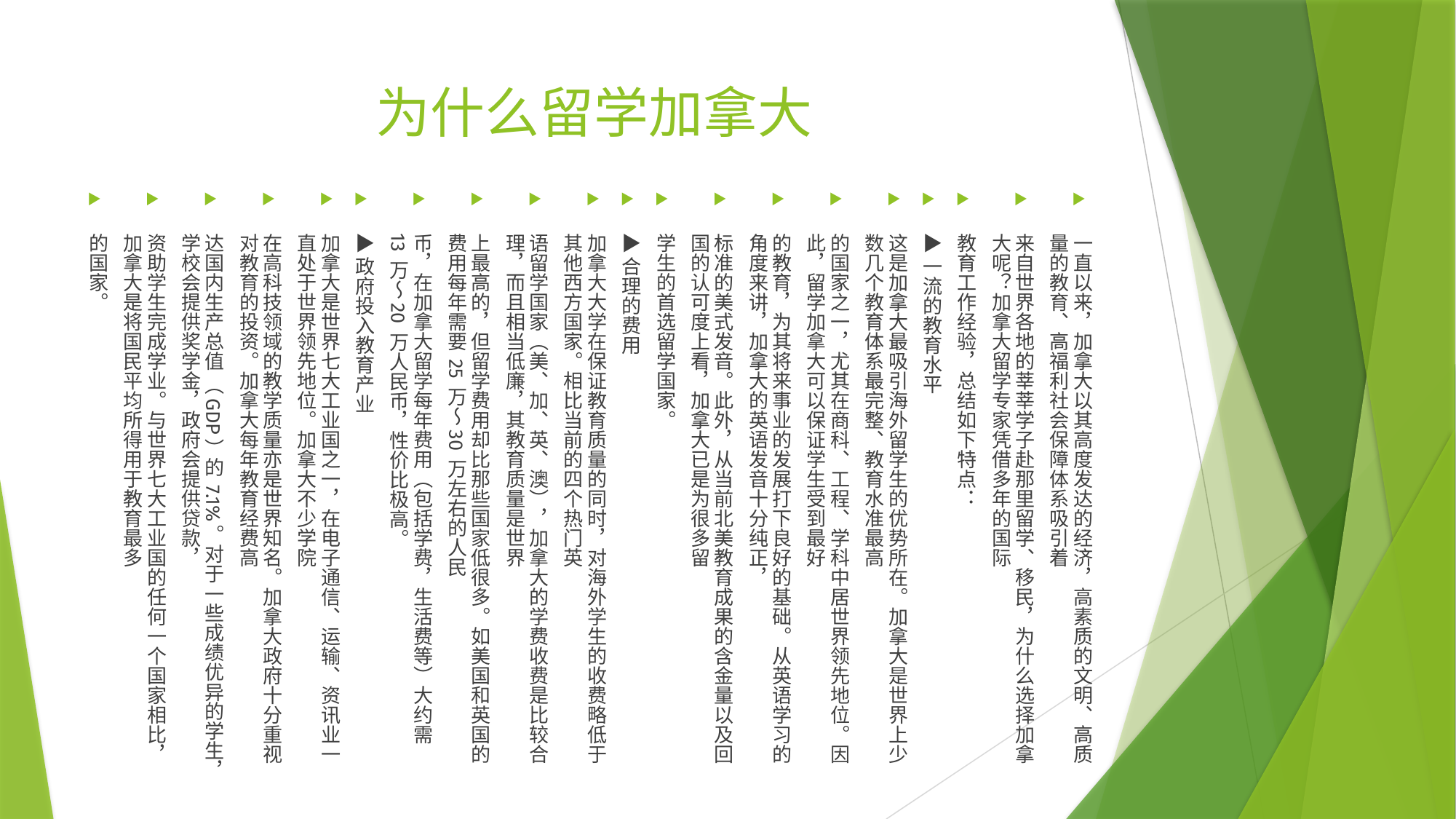

# 为什么留学加拿大
一直以来，加拿大以其高度发达的经济，高素质的文明、高质量的教育、高福利社会保障体系吸引着
来自世界各地的莘莘学子赴那里留学、移民，为什么选择加拿大呢？加拿大留学专家凭借多年的国际
教育工作经验，总结如下特点：
▶一流的教育水平
这是加拿大最吸引海外留学生的优势所在。加拿大是世界上少数几个教育体系最完整、教育水准最高
的国家之一，尤其在商科、工程、学科中居世界领先地位。因此，留学加拿大可以保证学生受到最好
的教育，为其将来事业的发展打下良好的基础。从英语学习的角度来讲，加拿大的英语发音十分纯正，
标准的美式发音。此外，从当前北美教育成果的含金量以及回国的认可度上看，加拿大已是为很多留
学生的首选留学国家。
▶合理的费用
加拿大大学在保证教育质量的同时，对海外学生的收费略低于其他西方国家。相比当前的四个热门英
语留学国家（美、加、英、澳），加拿大的学费收费是比较合理，而且相当低廉，其教育质量是世界
上最高的，但留学费用却比那些国家低很多。如美国和英国的费用每年需要 25 万～30 万左右的人民
币，在加拿大留学每年费用（包括学费，生活费等）大约需 13 万～20 万人民币，性价比极高。
▶政府投入教育产业
加拿大是世界七大工业国之一，在电子通信、运输、资讯业一直处于世界领先地位。加拿大不少学院
在高科技领域的教学质量亦是世界知名。加拿大政府十分重视对教育的投资。加拿大每年教育经费高
达国内生产总值 （GDP）的 7.1%。对于一些成绩优异的学生，学校会提供奖学金，政府会提供贷款，
资助学生完成学业。与世界七大工业国的任何一个国家相比，加拿大是将国民平均所得用于教育最多
的国家。